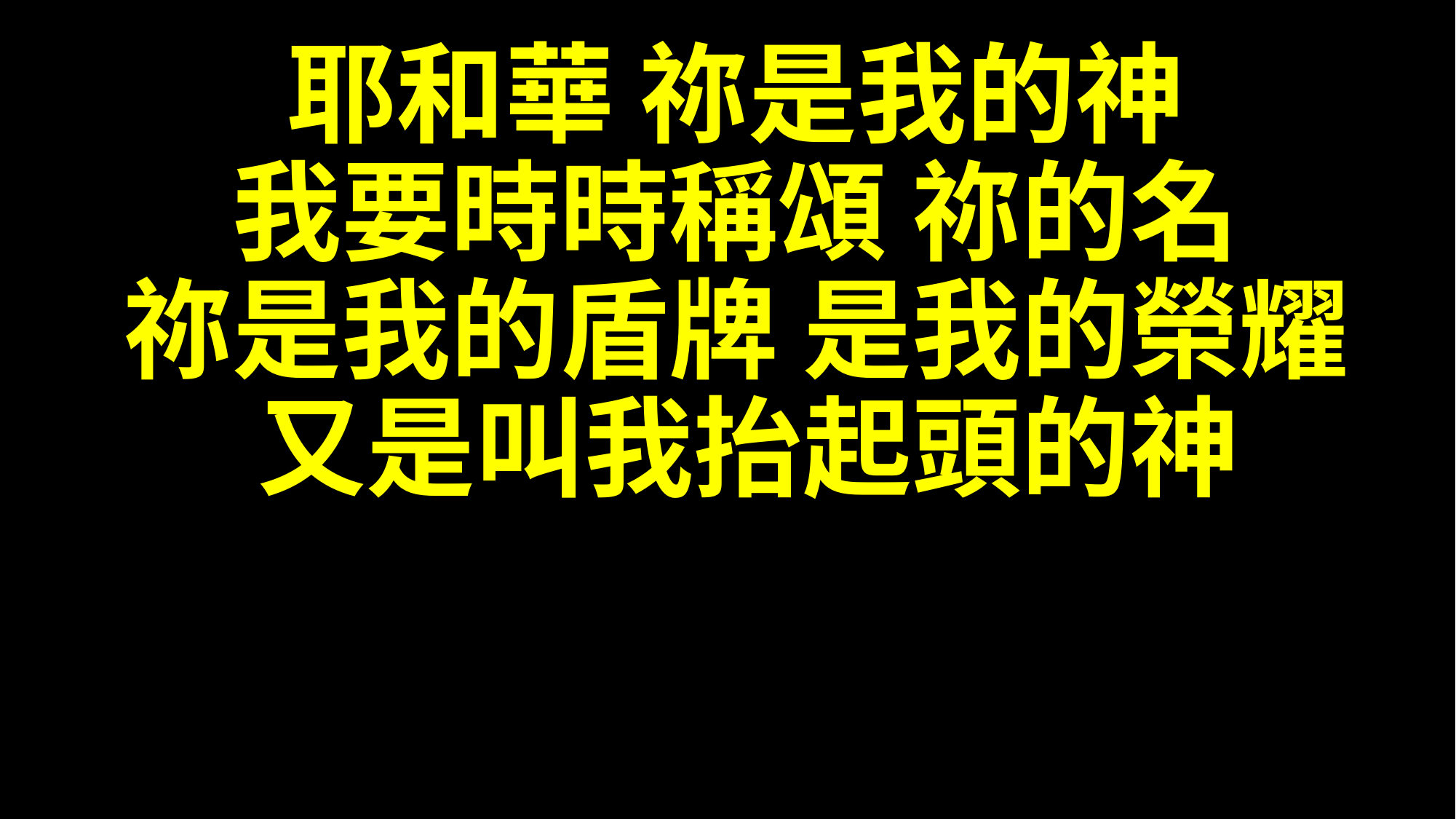

# 耶和華 祢是我的神 我要時時稱頌 祢的名 祢是我的盾牌 是我的榮耀 又是叫我抬起頭的神